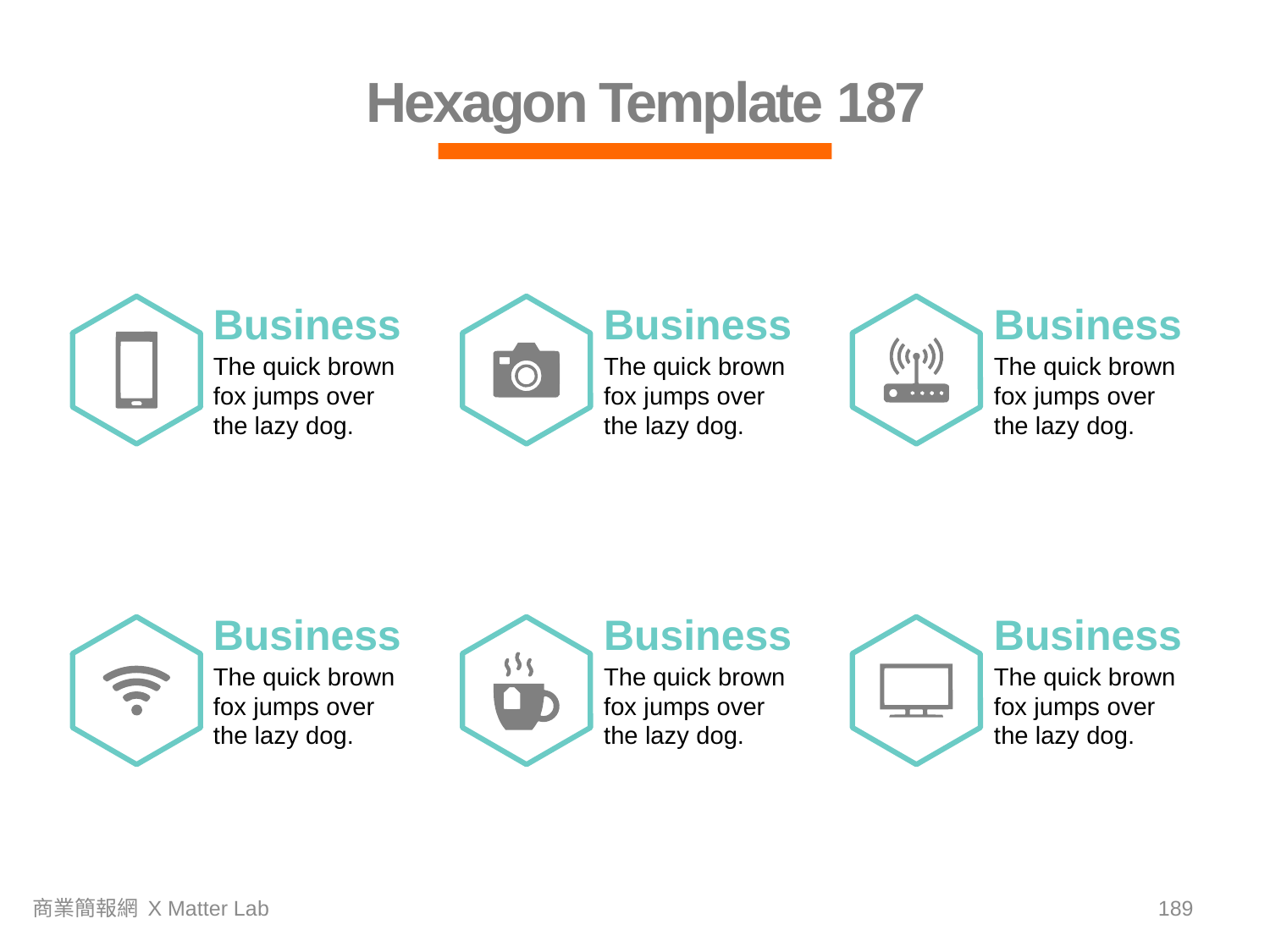

Hexagon Template 187

Business
Business
Business

The quick brown fox jumps over the lazy dog.
The quick brown fox jumps over the lazy dog.
The quick brown fox jumps over the lazy dog.
Business
Business
Business

The quick brown fox jumps over the lazy dog.
The quick brown fox jumps over the lazy dog.
The quick brown fox jumps over the lazy dog.
商業簡報網 X Matter Lab
189